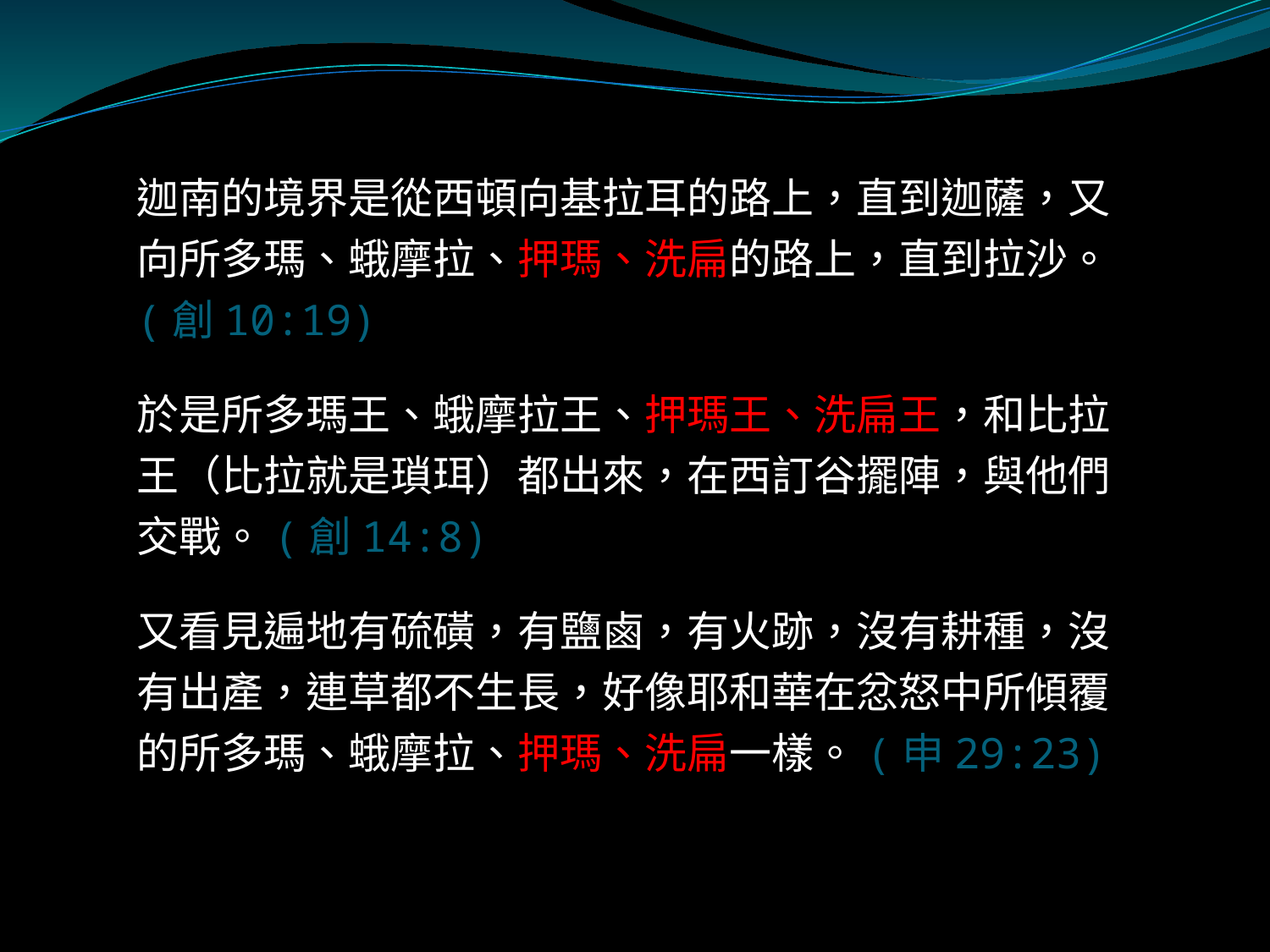

迦南的境界是從西頓向基拉耳的路上，直到迦薩，又向所多瑪、蛾摩拉、押瑪、洗扁的路上，直到拉沙。(創10:19)
於是所多瑪王、蛾摩拉王、押瑪王、洗扁王，和比拉王（比拉就是瑣珥）都出來，在西訂谷擺陣，與他們交戰。(創14:8)
又看見遍地有硫磺，有鹽鹵，有火跡，沒有耕種，沒有出產，連草都不生長，好像耶和華在忿怒中所傾覆的所多瑪、蛾摩拉、押瑪、洗扁一樣。(申29:23)